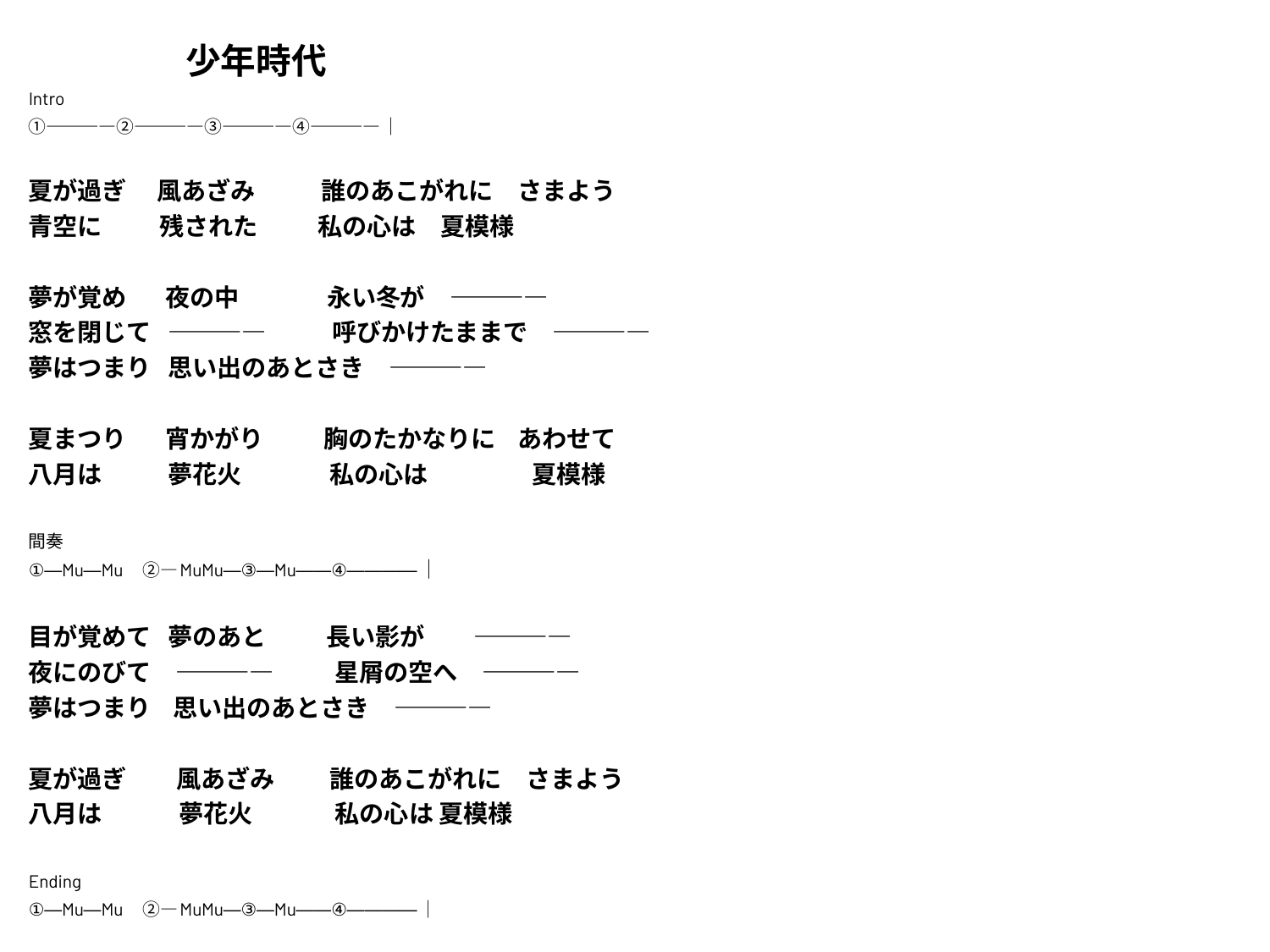

少年時代
Intro
①――――②――――③――――④――――｜

夏が過ぎ　 風あざみ            誰のあこがれに　さまよう
青空に　      残された　　  私の心は　夏模様

夢が覚め       夜の中                永い冬が　――――
窓を閉じて   ――――            呼びかけたままで　――――
夢はつまり   思い出のあとさき　――――

夏まつり       宵かがり           胸のたかなりに    あわせて
八月は            夢花火                私の心は                   夏模様

間奏
①―Mu―Mu　②―MuMu―③―Mu――④――――｜

目が覚めて   夢のあと           長い影が　　――――
夜にのびて　――――           星屑の空へ　――――
夢はつまり    思い出のあとさき　――――

夏が過ぎ         風あざみ          誰のあこがれに　さまよう
八月は              夢花火               私の心は 夏模様

Ending
①―Mu―Mu　②―MuMu―③―Mu――④――――｜